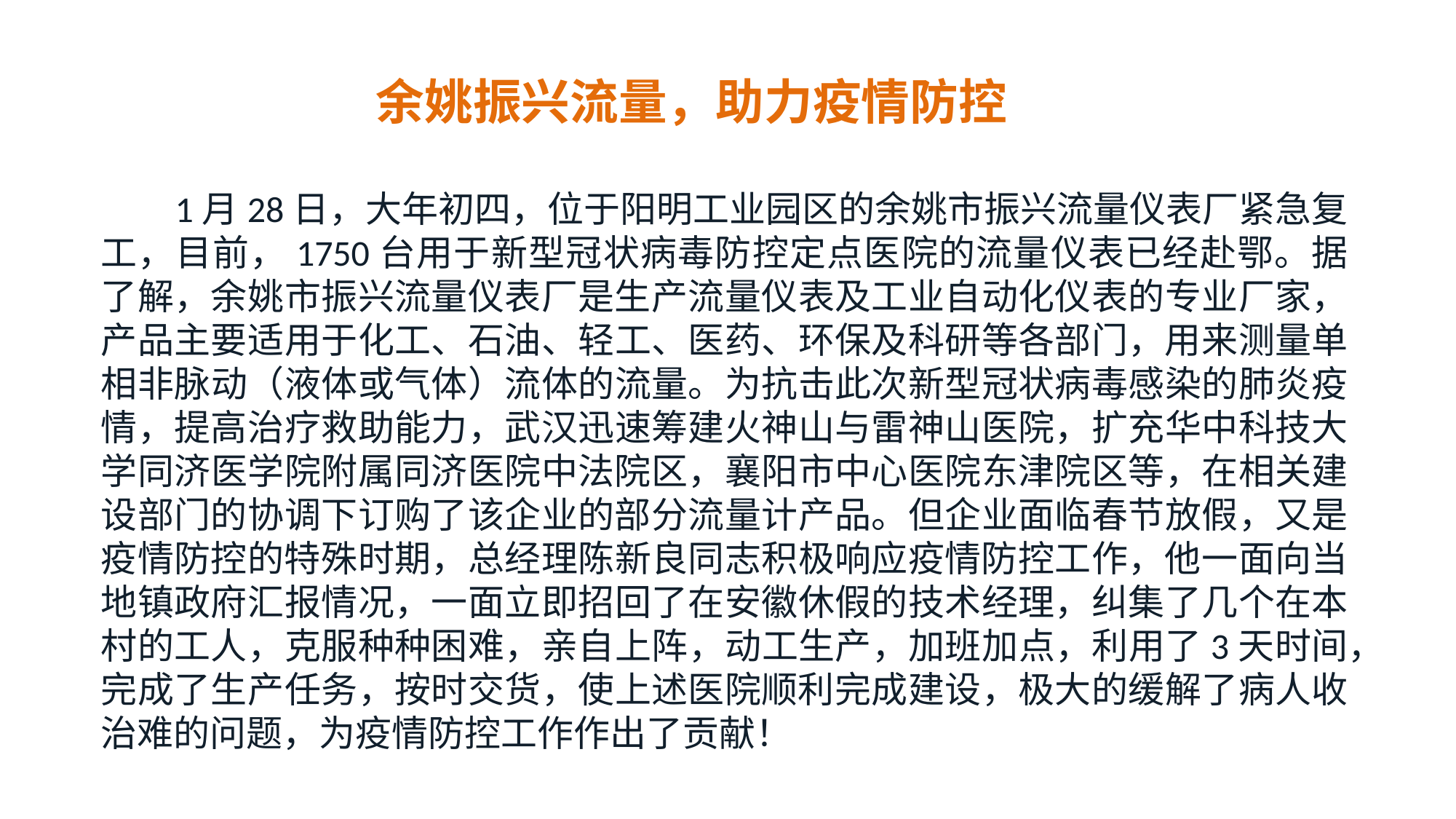

余姚振兴流量，助力疫情防控
         1月28日，大年初四，位于阳明工业园区的余姚市振兴流量仪表厂紧急复工，目前，1750台用于新型冠状病毒防控定点医院的流量仪表已经赴鄂。据了解，余姚市振兴流量仪表厂是生产流量仪表及工业自动化仪表的专业厂家，产品主要适用于化工、石油、轻工、医药、环保及科研等各部门，用来测量单相非脉动（液体或气体）流体的流量。为抗击此次新型冠状病毒感染的肺炎疫情，提高治疗救助能力，武汉迅速筹建火神山与雷神山医院，扩充华中科技大学同济医学院附属同济医院中法院区，襄阳市中心医院东津院区等，在相关建设部门的协调下订购了该企业的部分流量计产品。但企业面临春节放假，又是疫情防控的特殊时期，总经理陈新良同志积极响应疫情防控工作，他一面向当地镇政府汇报情况，一面立即招回了在安徽休假的技术经理，纠集了几个在本村的工人，克服种种困难，亲自上阵，动工生产，加班加点，利用了3天时间，完成了生产任务，按时交货，使上述医院顺利完成建设，极大的缓解了病人收治难的问题，为疫情防控工作作出了贡献！